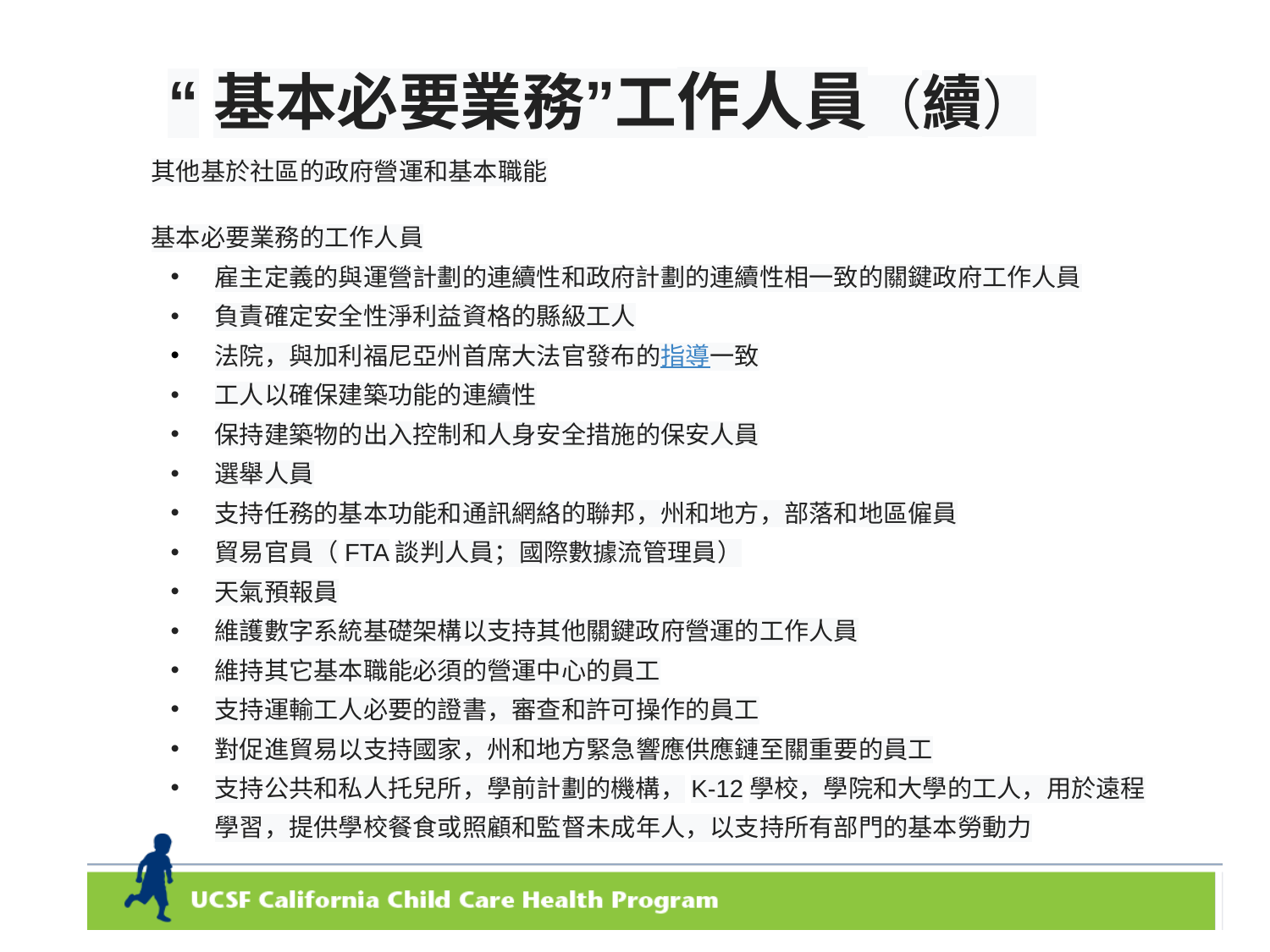

# “基本必要業務”工作人員（續）

其他基於社區的政府營運和基本職能

基本必要業務的工作人員
雇主定義的與運營計劃的連續性和政府計劃的連續性相一致的關鍵政府工作人員
負責確定安全性淨利益資格的縣級工人
法院，與加利福尼亞州首席大法官發布的指導一致
工人以確保建築功能的連續性
保持建築物的出入控制和人身安全措施的保安人員
選舉人員
支持任務的基本功能和通訊網絡的聯邦，州和地方，部落和地區僱員
貿易官員（FTA談判人員；國際數據流管理員）
天氣預報員
維護數字系統基礎架構以支持其他關鍵政府營運的工作人員
維持其它基本職能必須的營運中心的員工
支持運輸工人必要的證書，審查和許可操作的員工
對促進貿易以支持國家，州和地方緊急響應供應鏈至關重要的員工
支持公共和私人托兒所，學前計劃的機構，K-12學校，學院和大學的工人，用於遠程學習，提供學校餐食或照顧和監督未成年人，以支持所有部門的基本勞動力